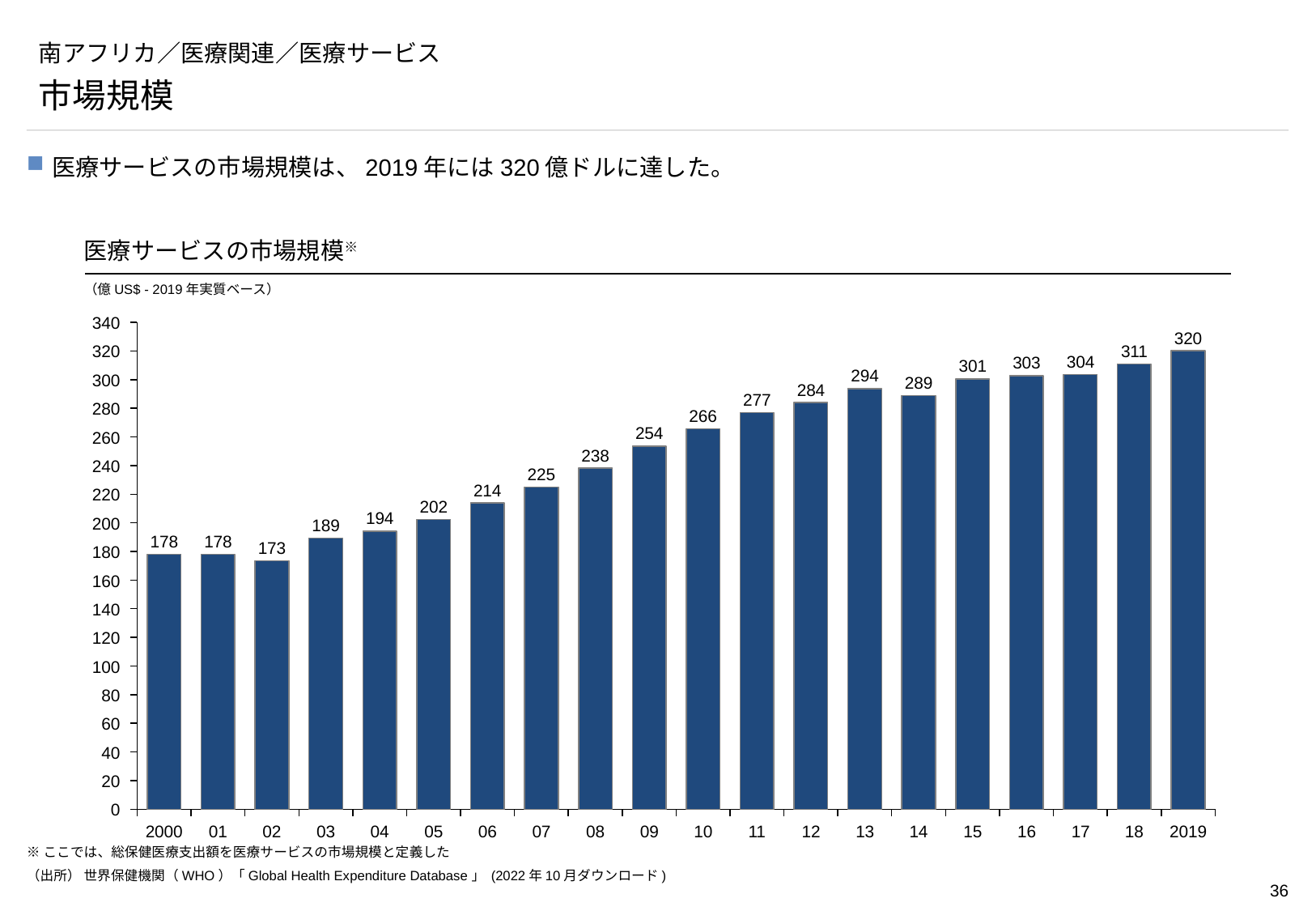

# 南アフリカ／医療関連／医療サービス
市場規模
医療サービスの市場規模は、2019年には320億ドルに達した。
医療サービスの市場規模※
（億US$ - 2019年実質ベース）

### Chart

| Category |  |
|---|---|
340
320
311
320
304
303
301
294
300
289
284
277
280
266
254
260
238
240
225
214
220
202
194
200
189
178
178
173
180
160
140
120
100
80
60
40
20
0
2000
01
02
03
04
05
06
07
08
09
10
11
12
13
14
15
16
17
18
2019
※ここでは、総保健医療支出額を医療サービスの市場規模と定義した
（出所） 世界保健機関（WHO）「Global Health Expenditure Database」 (2022年10月ダウンロード)